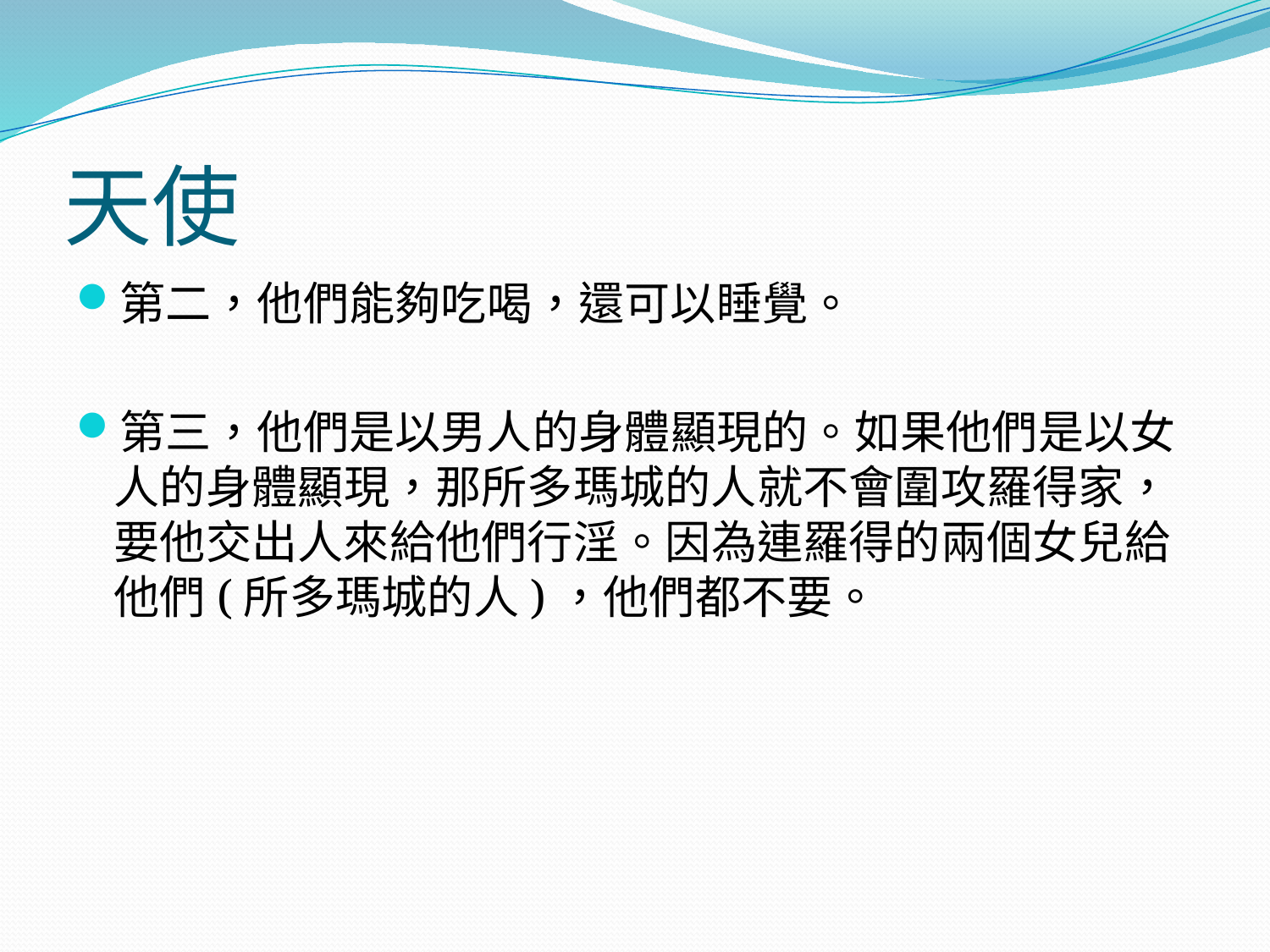

# 天使
第二，他們能夠吃喝，還可以睡覺。

第三，他們是以男人的身體顯現的。如果他們是以女人的身體顯現，那所多瑪城的人就不會圍攻羅得家，要他交出人來給他們行淫。因為連羅得的兩個女兒給他們(所多瑪城的人)，他們都不要。